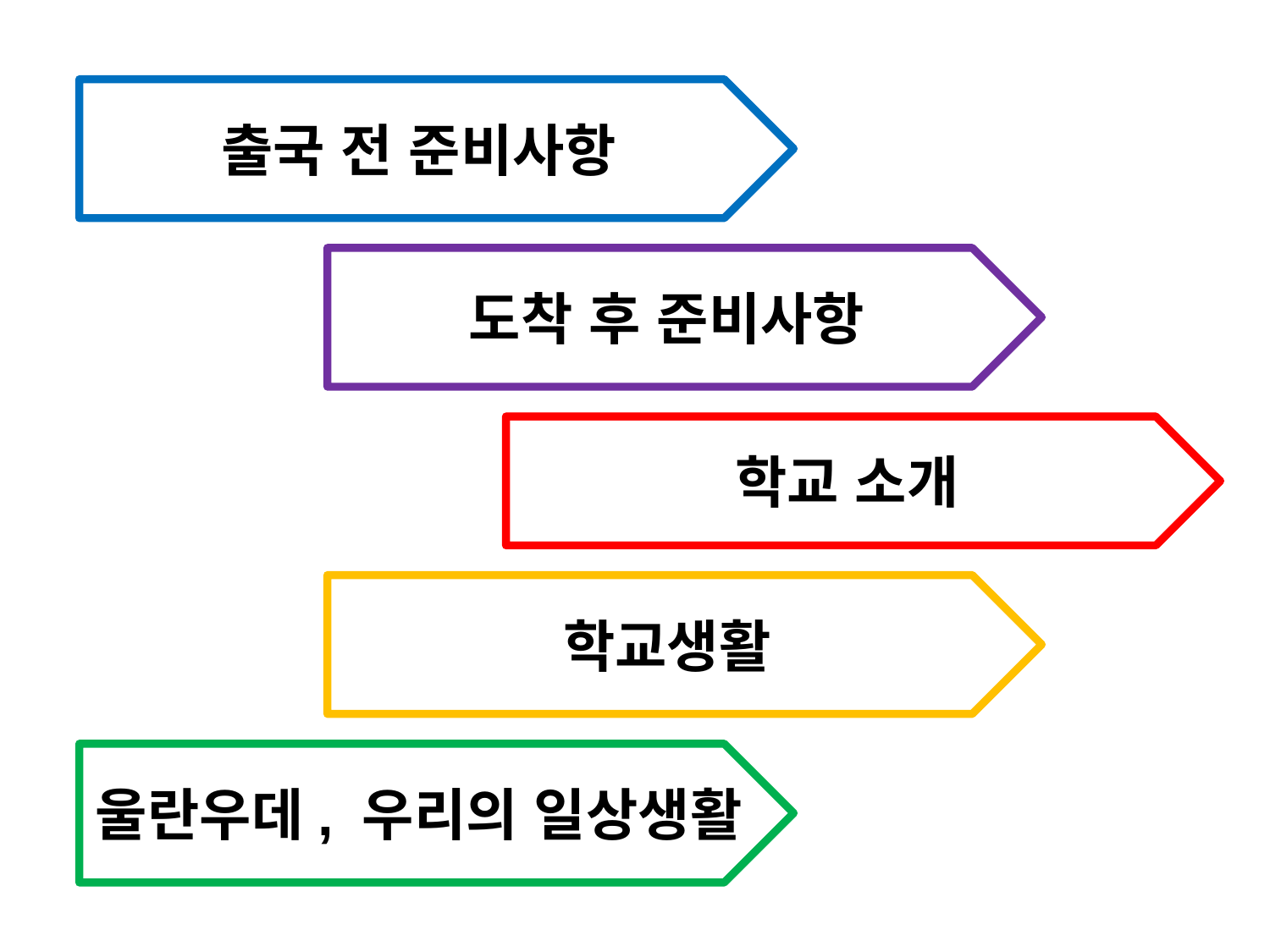

출국 전 준비사항
도착 후 준비사항
학교 소개
학교생활
울란우데, 우리의 일상생활